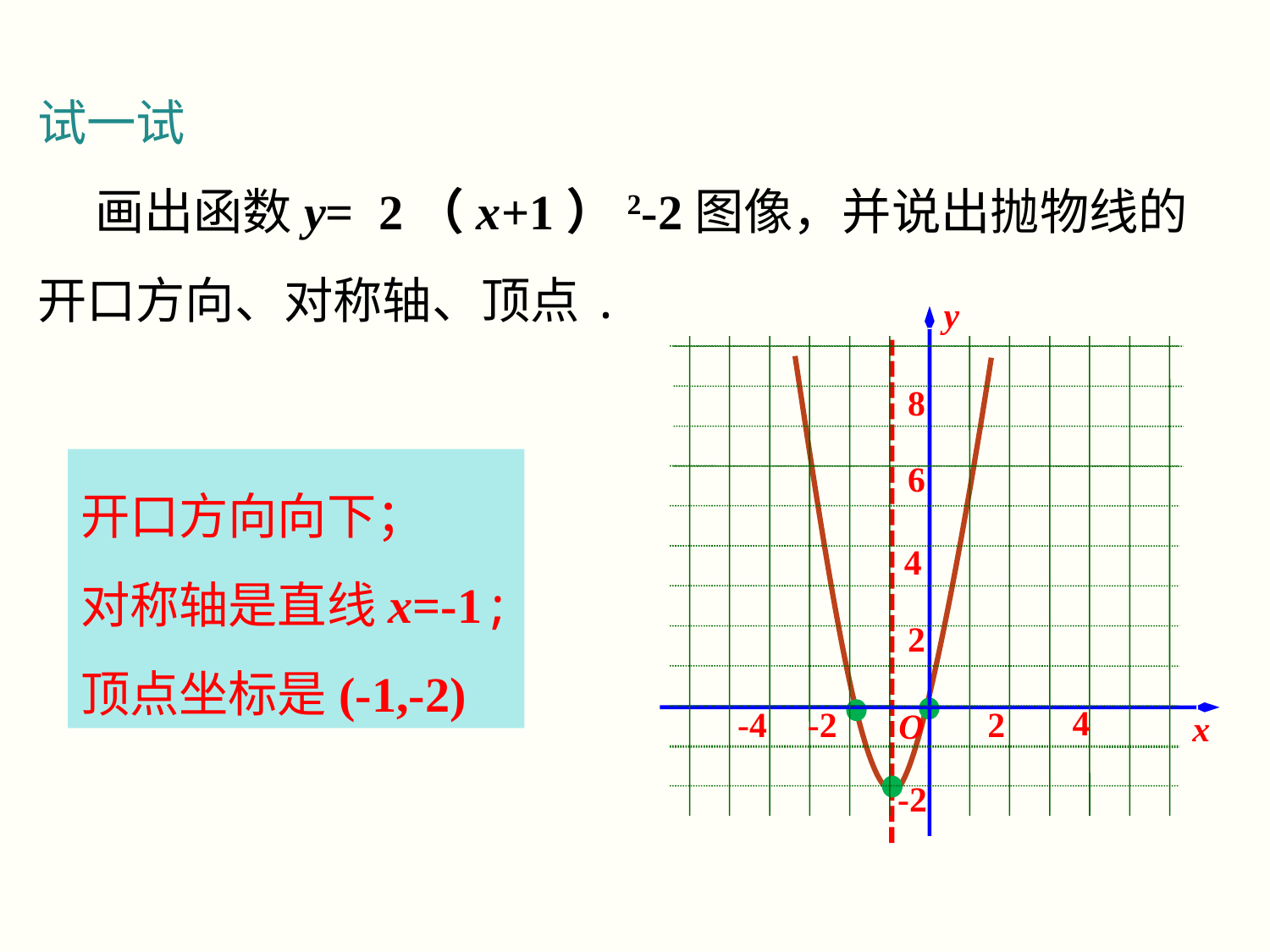

试一试
     画出函数y=  2（x+1）2-2图像，并说出抛物线的开口方向、对称轴、顶点.
y

8

6

4

2

4
-4
-2
2
O
x

-2

开口方向向下；
对称轴是直线x=-1;
顶点坐标是(-1,-2)